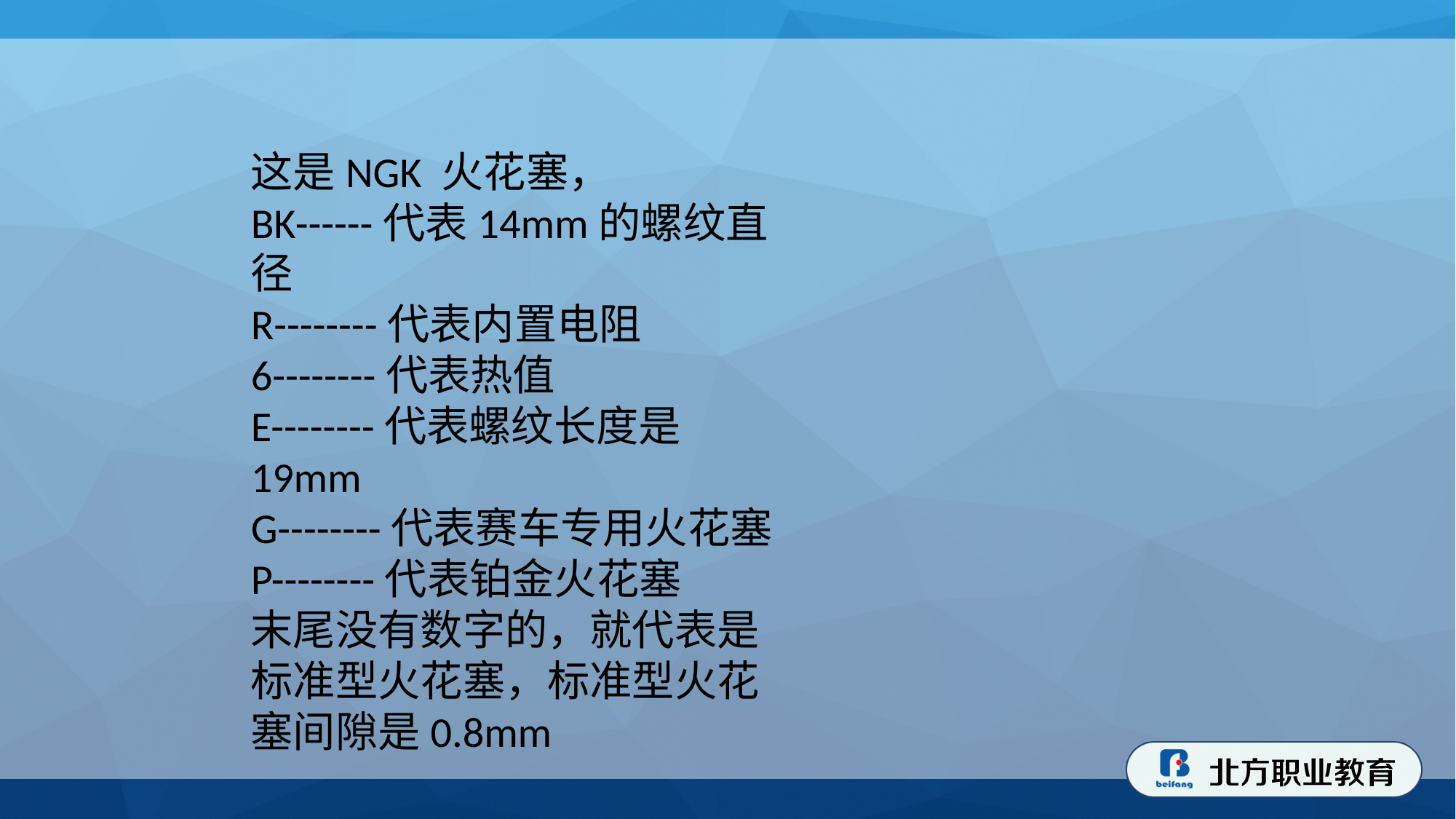

这是NGK 火花塞，
BK------代表14mm的螺纹直径
R--------代表内置电阻
6--------代表热值
E--------代表螺纹长度是19mm
G--------代表赛车专用火花塞
P--------代表铂金火花塞
末尾没有数字的，就代表是标准型火花塞，标准型火花塞间隙是0.8mm